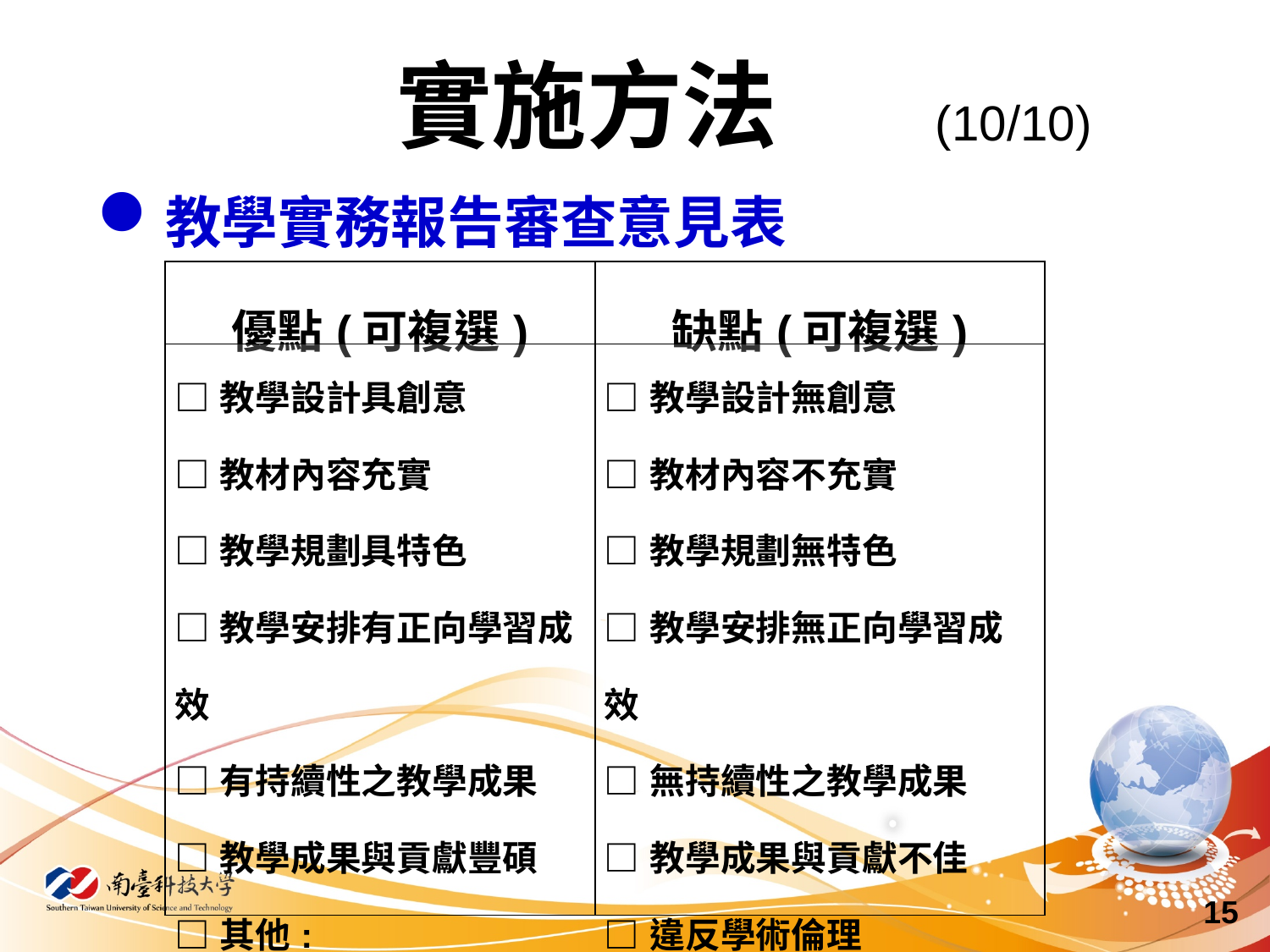

實施方法     (10/10)
教學實務報告審查意見表
| 優點(可複選) | 缺點(可複選) |
| --- | --- |
| □教學設計具創意 □教材內容充實 □教學規劃具特色 □教學安排有正向學習成效 □有持續性之教學成果 □教學成果與貢獻豐碩 □其他: | □教學設計無創意 □教材內容不充實 □教學規劃無特色 □教學安排無正向學習成效 □無持續性之教學成果 □教學成果與貢獻不佳 □違反學術倫理 □其他: |
15